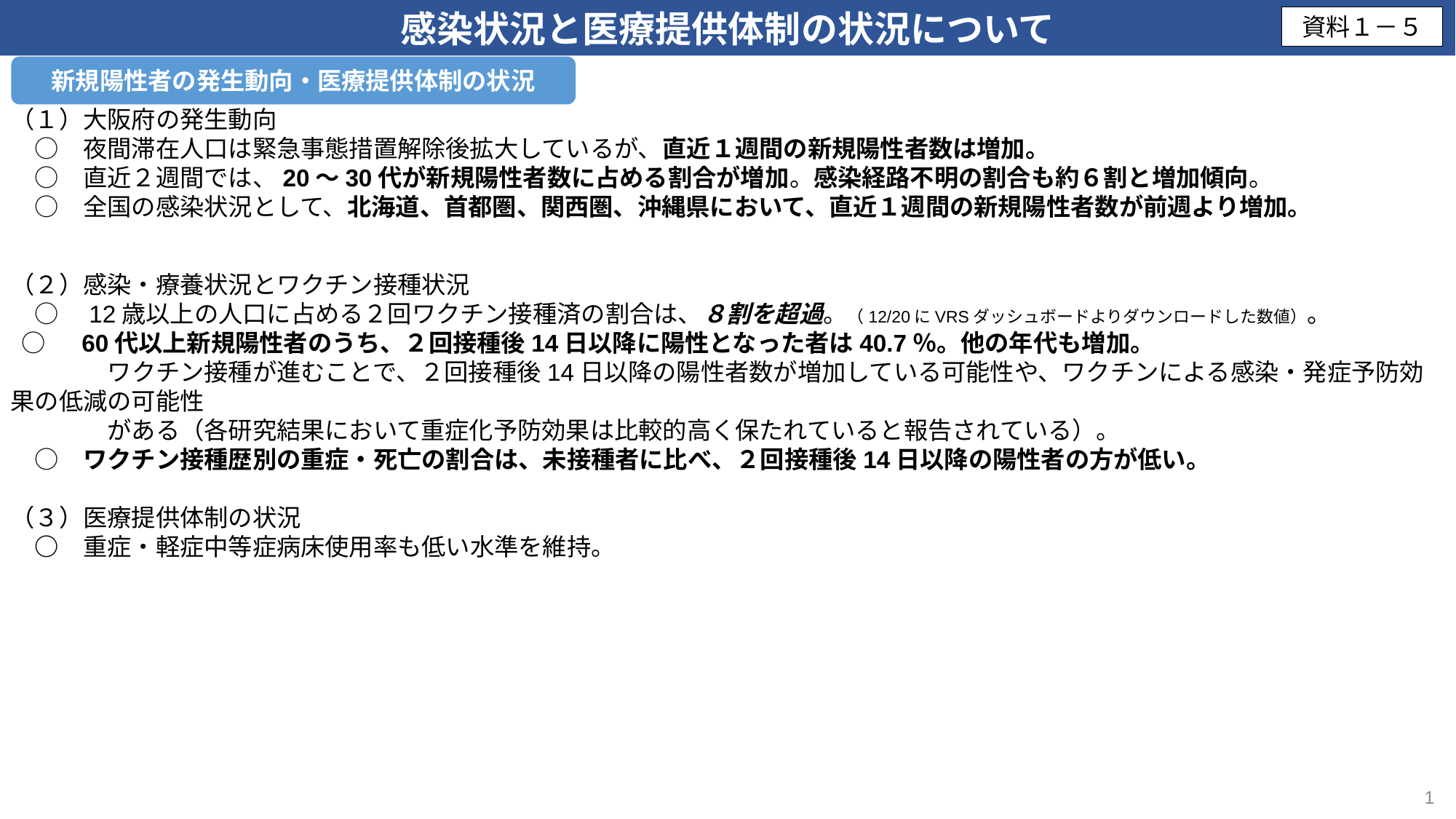

感染状況と医療提供体制の状況について
資料１－５
新規陽性者の発生動向・医療提供体制の状況

（１）大阪府の発生動向
　○　夜間滞在人口は緊急事態措置解除後拡大しているが、直近１週間の新規陽性者数は増加。
　○　直近２週間では、20～30代が新規陽性者数に占める割合が増加。感染経路不明の割合も約６割と増加傾向。
　○　全国の感染状況として、北海道、首都圏、関西圏、沖縄県において、直近１週間の新規陽性者数が前週より増加。

（２）感染・療養状況とワクチン接種状況
　○　12歳以上の人口に占める２回ワクチン接種済の割合は、８割を超過。（12/20にVRSダッシュボードよりダウンロードした数値）。
  ○　60代以上新規陽性者のうち、２回接種後14日以降に陽性となった者は40.7％。他の年代も増加。
　　　　ワクチン接種が進むことで、２回接種後14日以降の陽性者数が増加している可能性や、ワクチンによる感染・発症予防効果の低減の可能性
　　　　がある（各研究結果において重症化予防効果は比較的高く保たれていると報告されている）。
　○　ワクチン接種歴別の重症・死亡の割合は、未接種者に比べ、２回接種後14日以降の陽性者の方が低い。

（３）医療提供体制の状況
　○　重症・軽症中等症病床使用率も低い水準を維持。
1